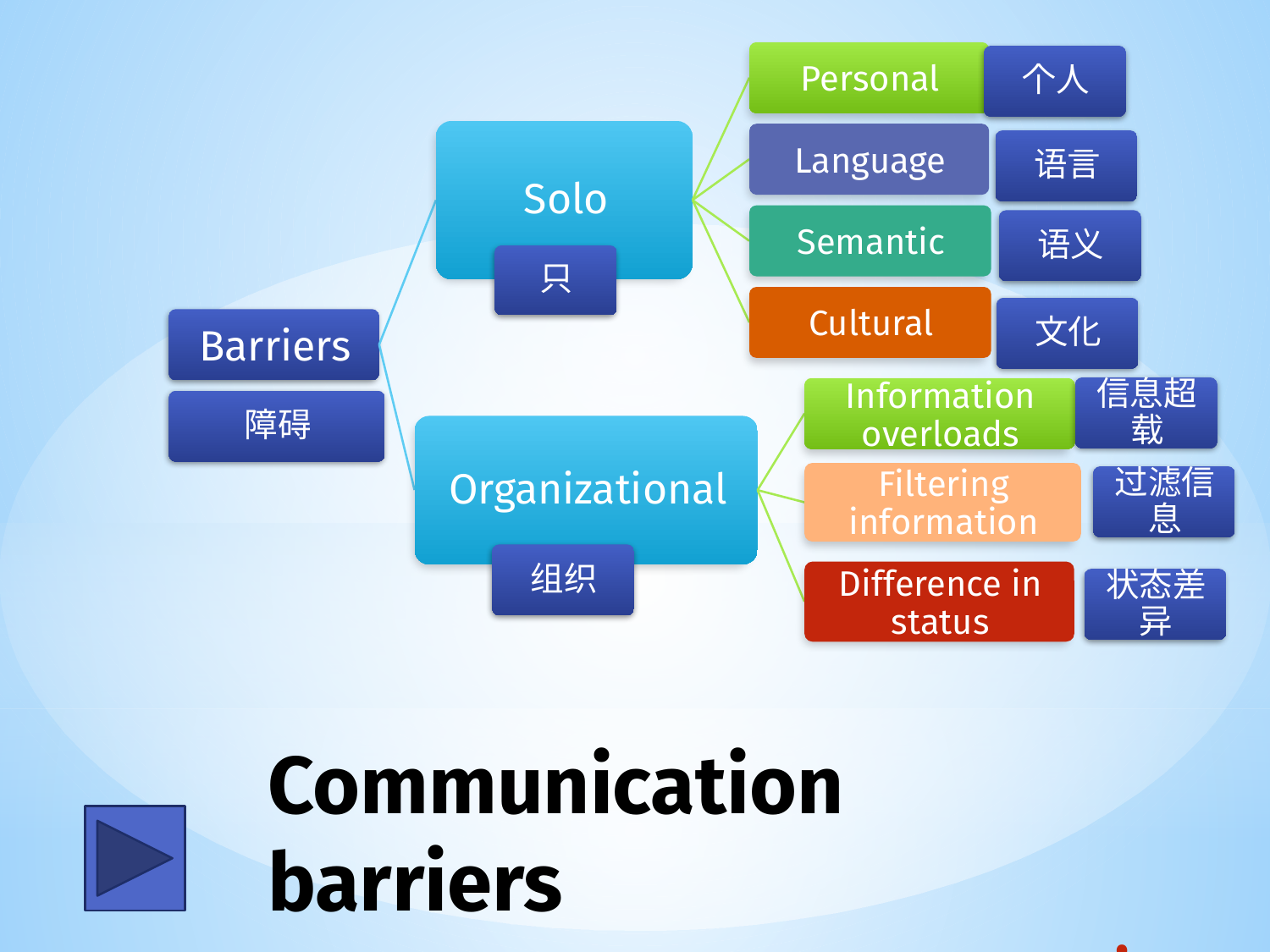

Barriers

Solo

Personal

Language

Semantic

Cultural

Organizational

Information overloads

Filtering information

Difference in status

障碍
只
组织
个人
语言
语义
文化
信息超载
过滤信息
状态差异
# Communication barriers